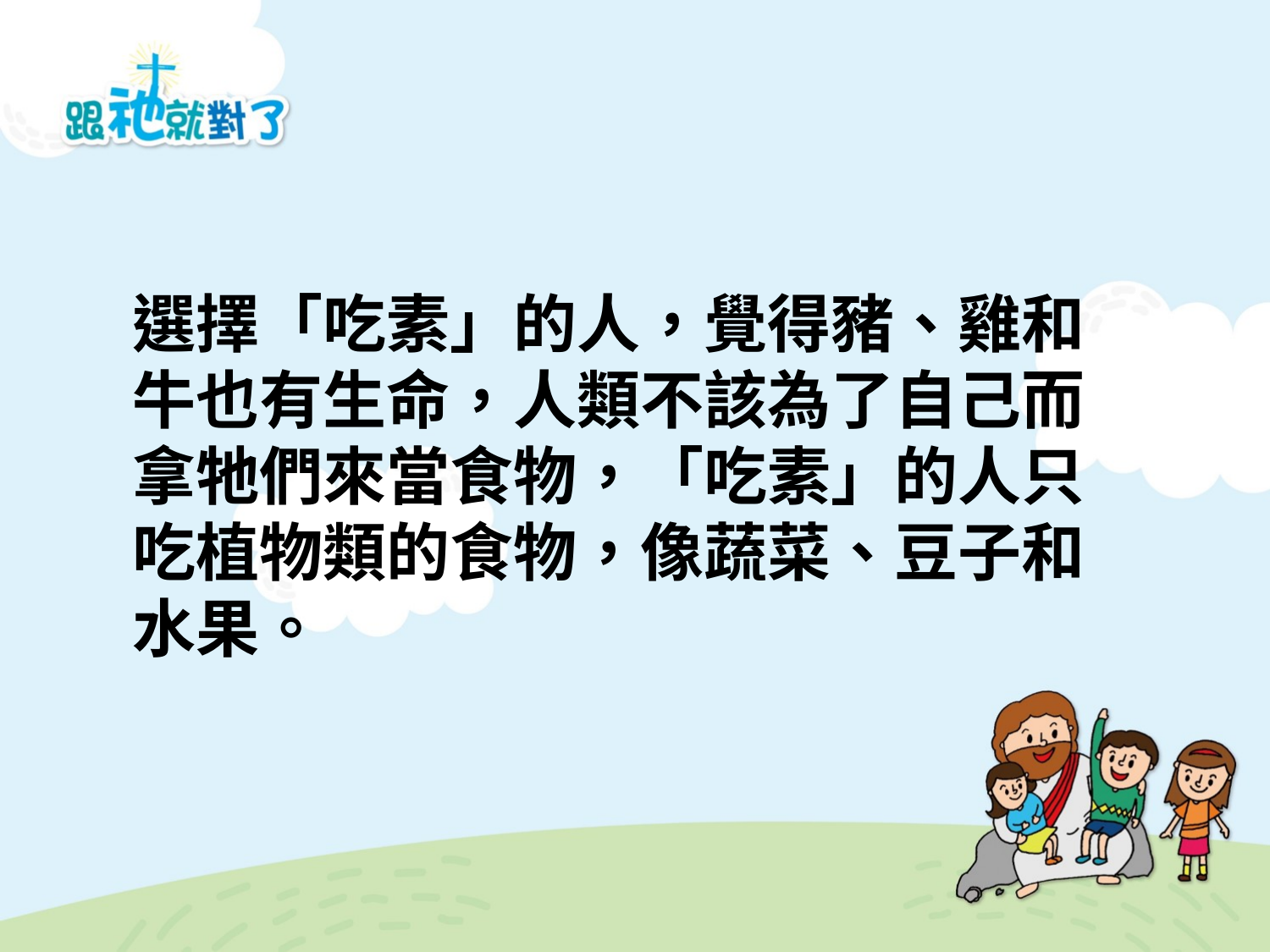

選擇「吃素」的人，覺得豬、雞和牛也有生命，人類不該為了自己而拿牠們來當食物，「吃素」的人只吃植物類的食物，像蔬菜、豆子和水果。